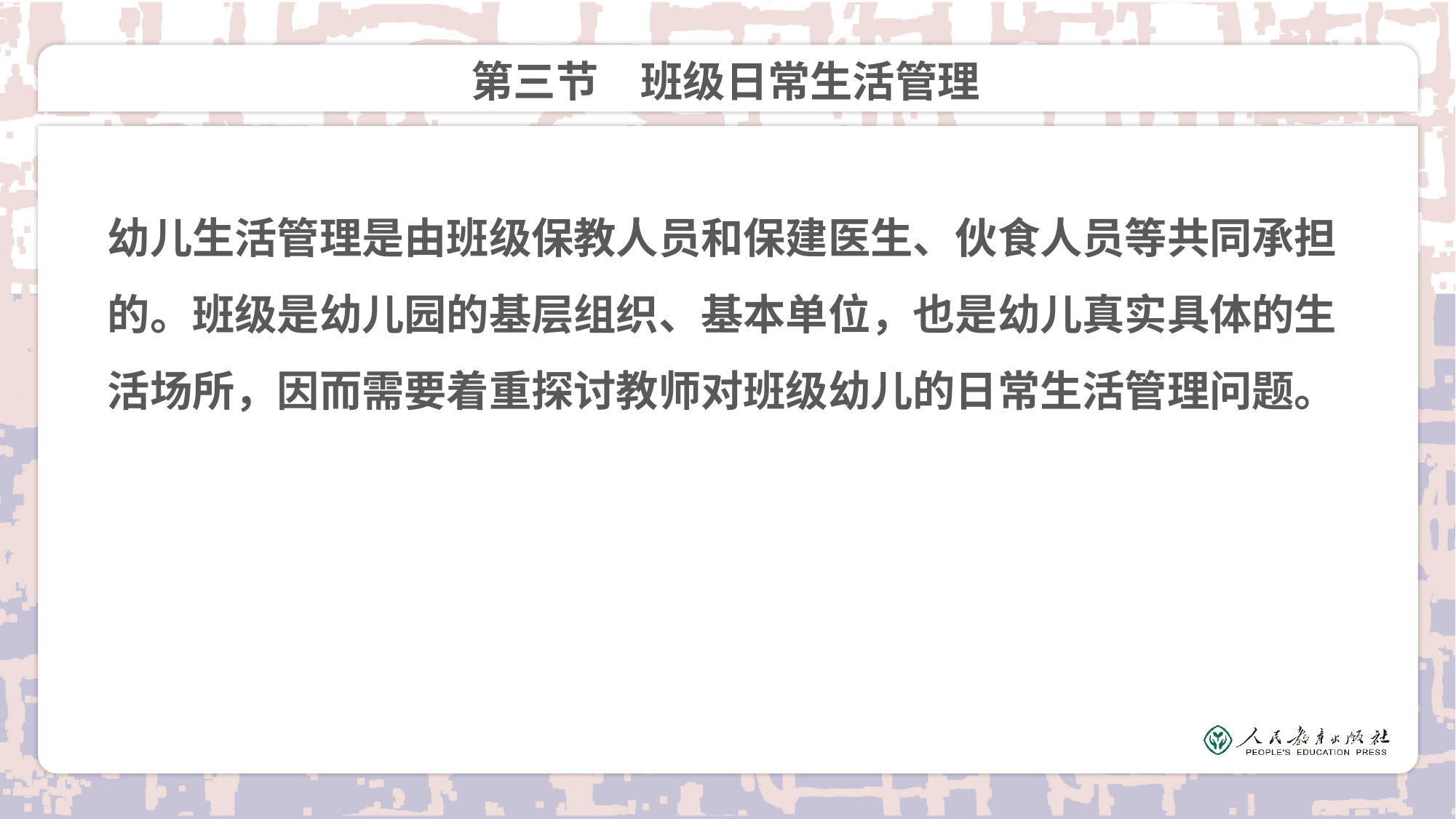

# 第三节　班级日常生活管理
幼儿生活管理是由班级保教人员和保建医生、伙食人员等共同承担的。班级是幼儿园的基层组织、基本单位，也是幼儿真实具体的生活场所，因而需要着重探讨教师对班级幼儿的日常生活管理问题。